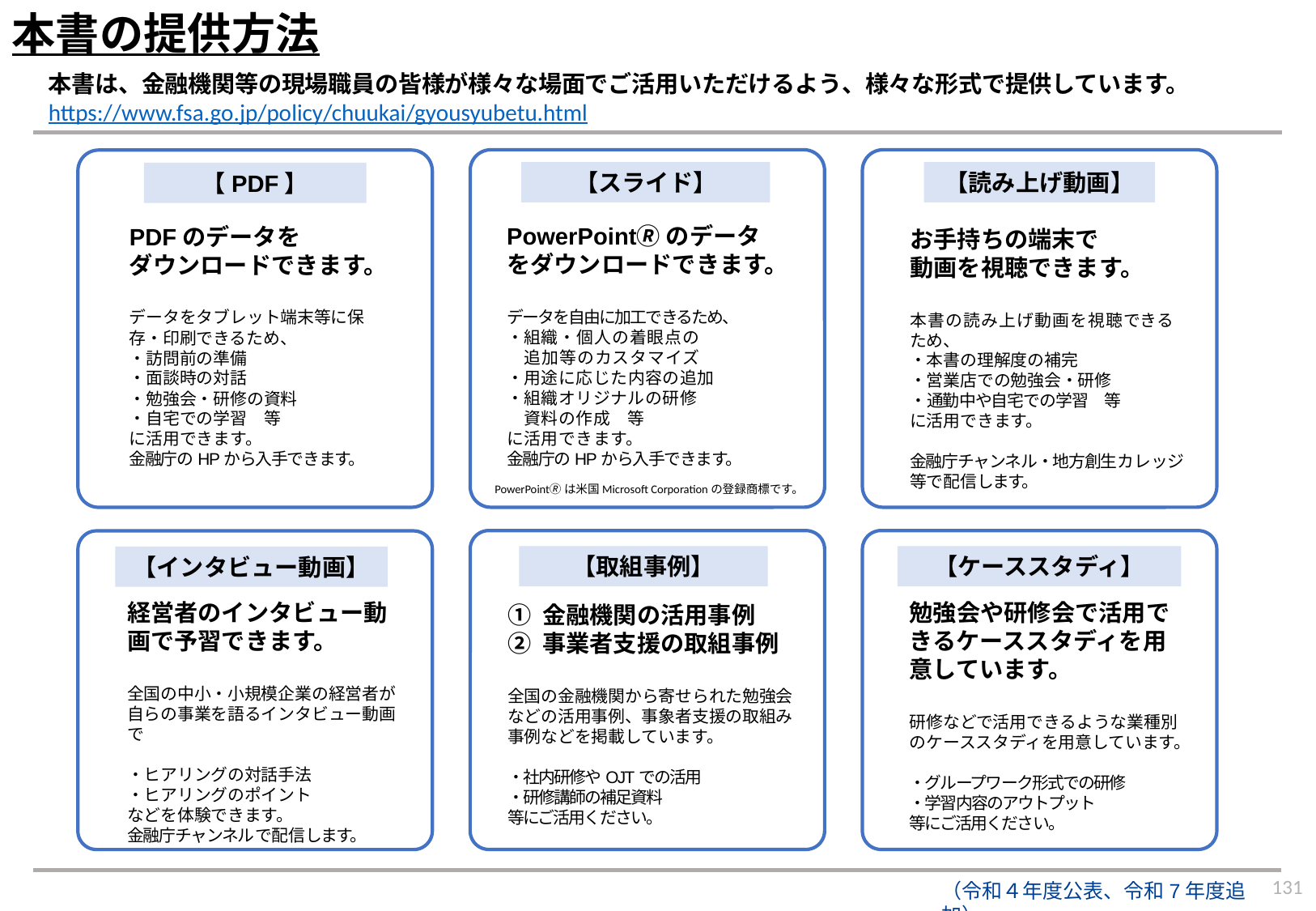

本書の提供方法
本書は、金融機関等の現場職員の皆様が様々な場面でご活用いただけるよう、様々な形式で提供しています。https://www.fsa.go.jp/policy/chuukai/gyousyubetu.html

【スライド】
【読み上げ動画】
【PDF】
PowerPoint🄬のデータをダウンロードできます。

データを自由に加工できるため、
・組織・個人の着眼点の
　追加等のカスタマイズ
・用途に応じた内容の追加
・組織オリジナルの研修
　資料の作成　等
に活用できます。
金融庁のHPから入手できます。
PDFのデータを
ダウンロードできます。

データをタブレット端末等に保存・印刷できるため、
・訪問前の準備
・面談時の対話
・勉強会・研修の資料
・自宅での学習　等
に活用できます。
金融庁のHPから入手できます。
お手持ちの端末で
動画を視聴できます。

本書の読み上げ動画を視聴できるため、
・本書の理解度の補完
・営業店での勉強会・研修
・通勤中や自宅での学習　等
に活用できます。

金融庁チャンネル・地方創生カレッジ等で配信します。
PowerPoint🄬は米国Microsoft Corporationの登録商標です。

【取組事例】
【ケーススタディ】
【インタビュー動画】
経営者のインタビュー動画で予習できます。

全国の中小・小規模企業の経営者が
自らの事業を語るインタビュー動画で

・ヒアリングの対話手法
・ヒアリングのポイント
などを体験できます。
金融庁チャンネルで配信します。
勉強会や研修会で活用できるケーススタディを用意しています。

研修などで活用できるような業種別のケーススタディを用意しています。

・グループワーク形式での研修
・学習内容のアウトプット
等にご活用ください。
① 金融機関の活用事例
② 事業者支援の取組事例

全国の金融機関から寄せられた勉強会などの活用事例、事象者支援の取組み事例などを掲載しています。

・社内研修やOJTでの活用
・研修講師の補足資料
等にご活用ください。
131
（令和４年度公表、令和7年度追加）